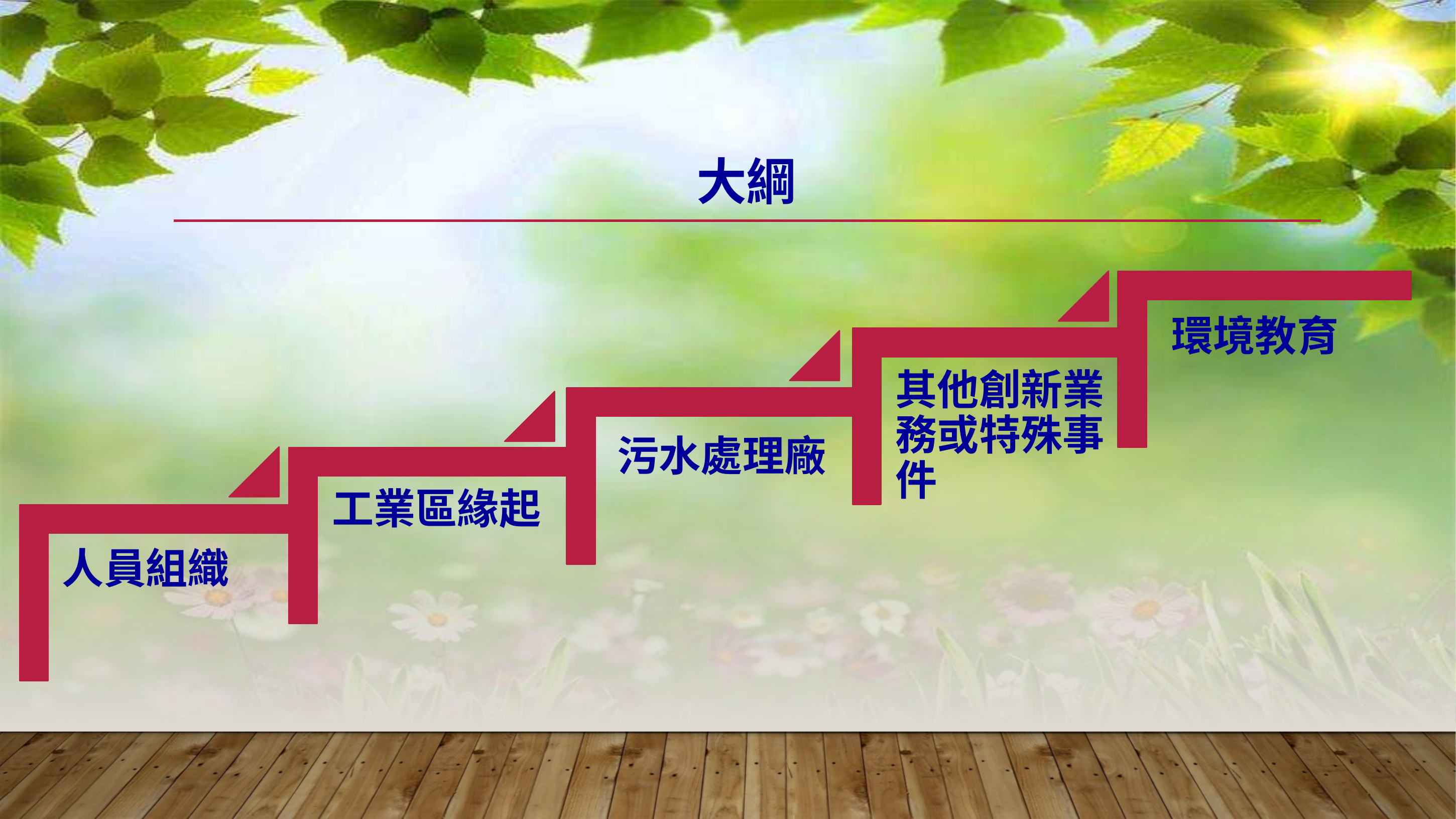

# 大綱

環境教育

其他創新業務或特殊事件

污水處理廠

工業區緣起

人員組織